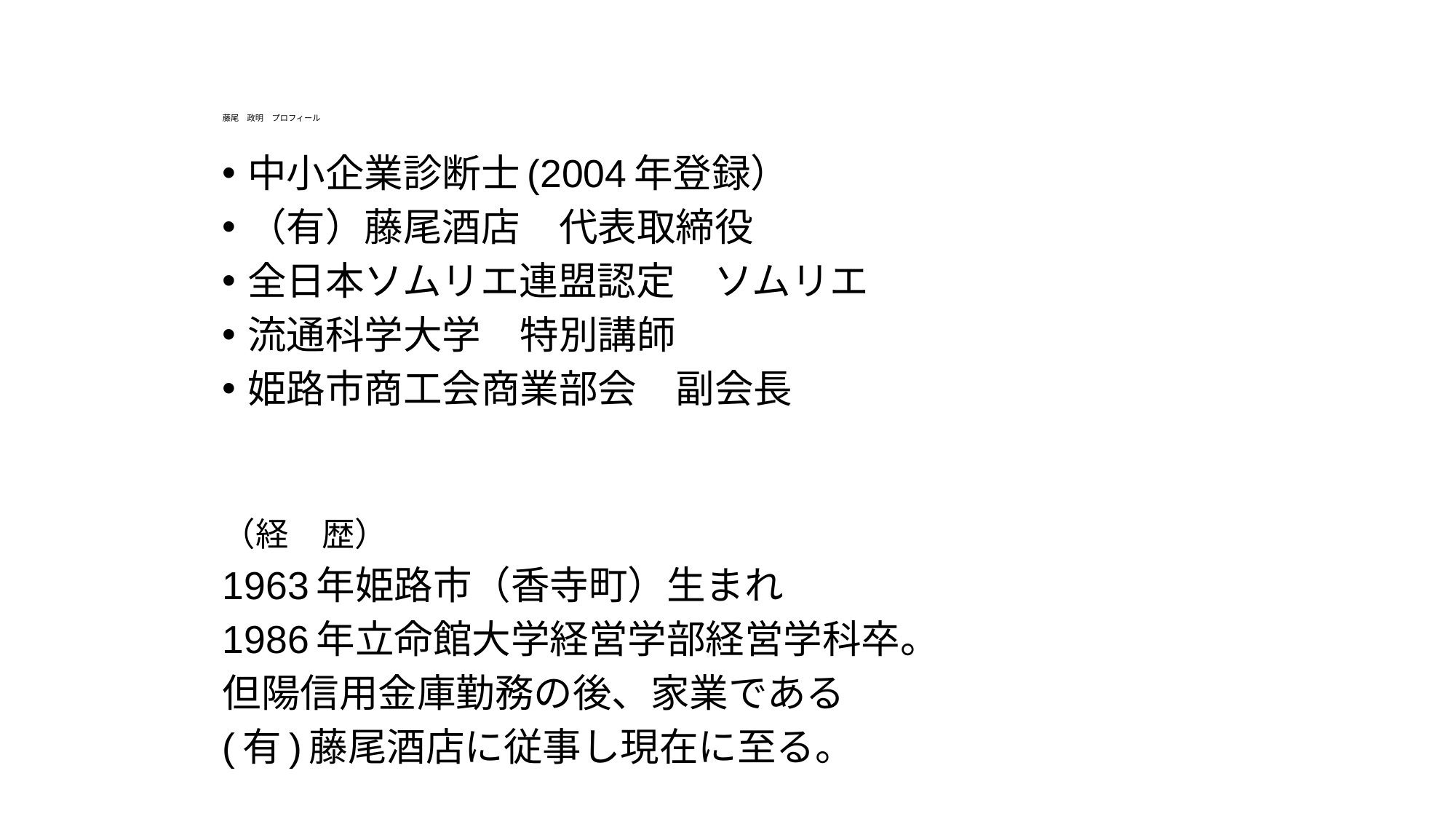

# 藤尾　政明　プロフィール
中小企業診断士(2004年登録）
（有）藤尾酒店　代表取締役
全日本ソムリエ連盟認定　ソムリエ
流通科学大学　特別講師
姫路市商工会商業部会　副会長

（経　歴）
1963年姫路市（香寺町）生まれ
1986年立命館大学経営学部経営学科卒。
但陽信用金庫勤務の後、家業である
(有)藤尾酒店に従事し現在に至る。

1